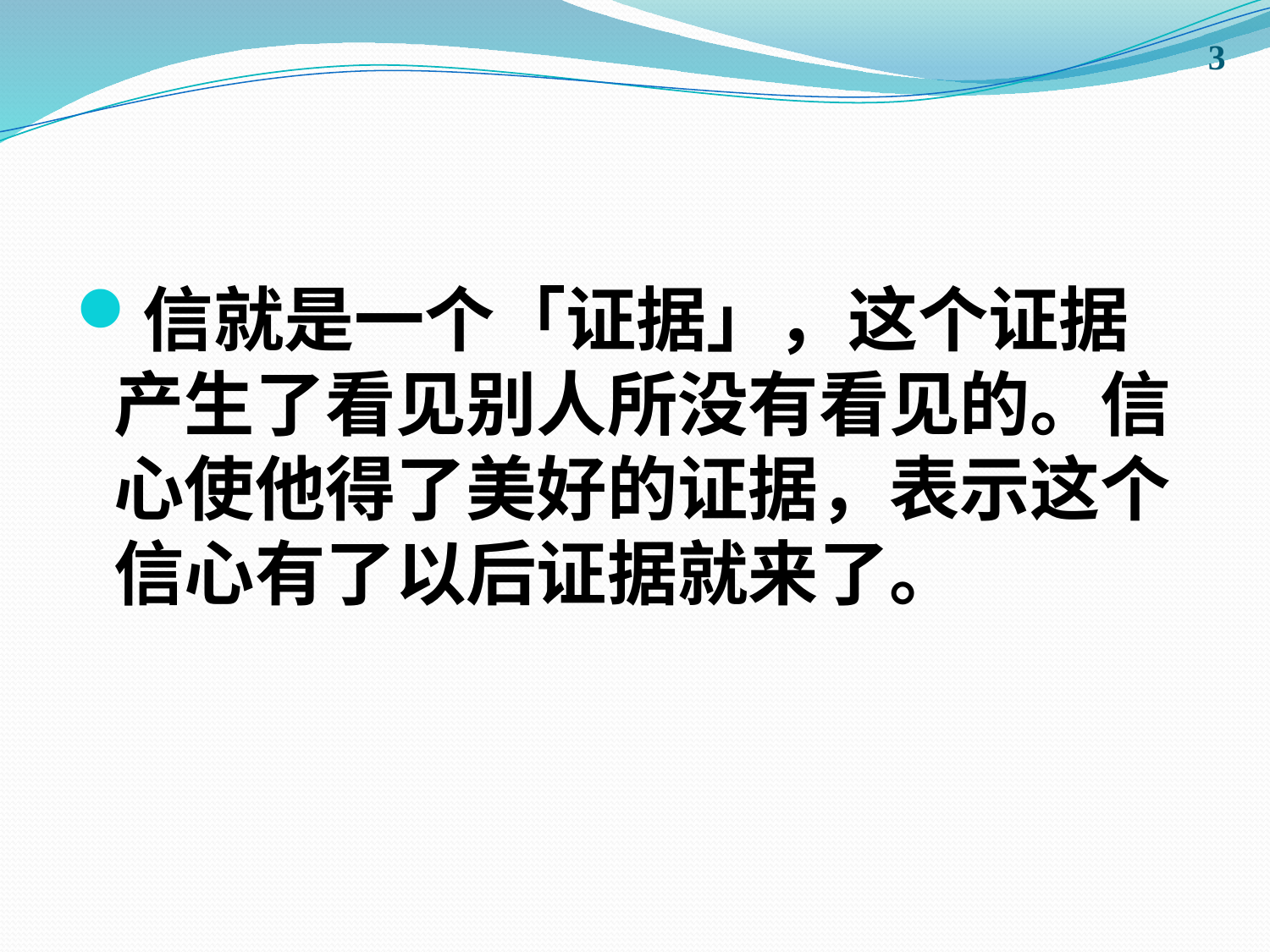

3
#
信就是一个「证据」，这个证据产生了看见别人所没有看见的。信心使他得了美好的证据，表示这个信心有了以后证据就来了。